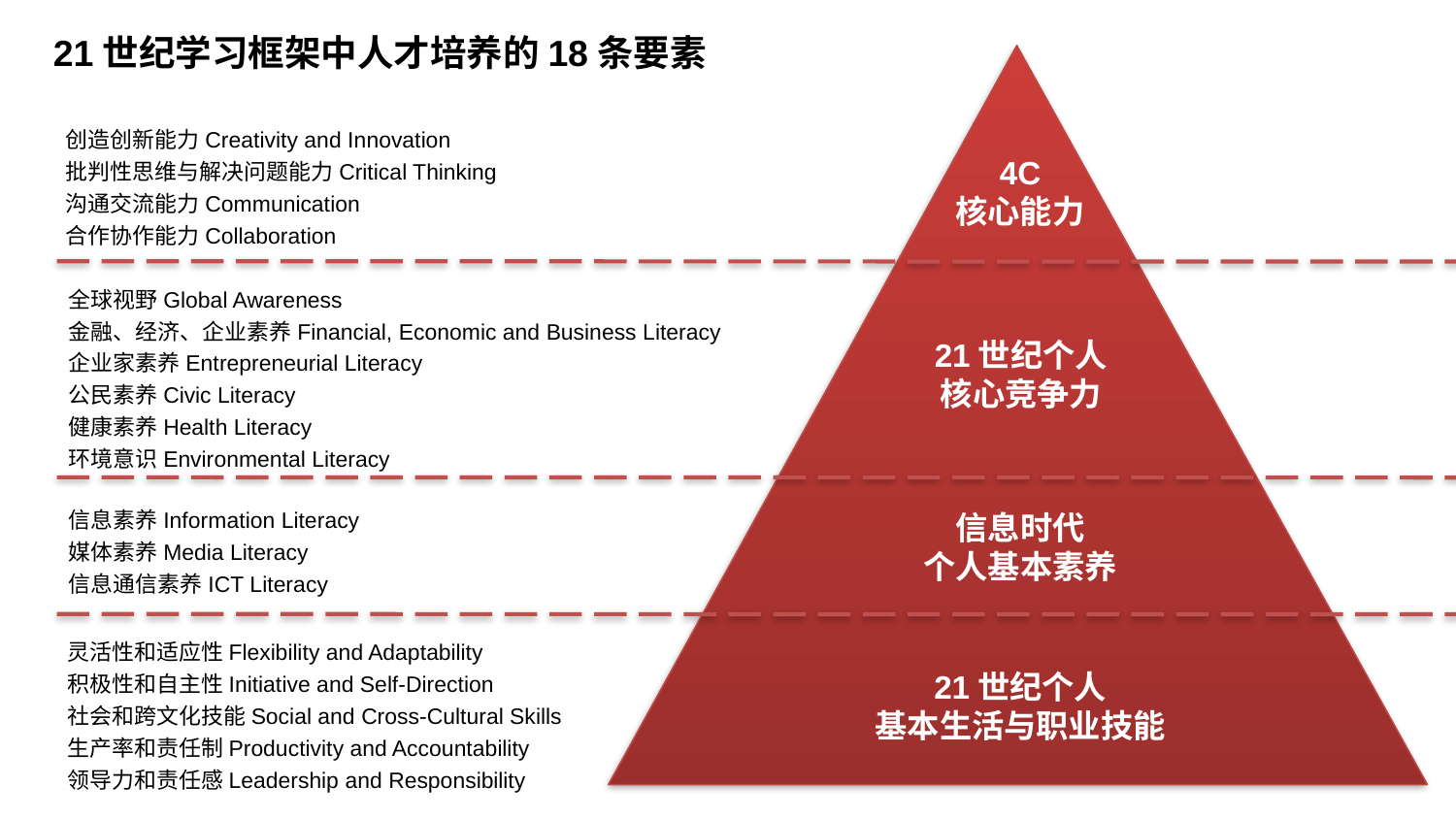

21世纪学习框架中人才培养的18条要素

创造创新能力Creativity and Innovation
批判性思维与解决问题能力Critical Thinking
沟通交流能力Communication
合作协作能力Collaboration
4C
核心能力
全球视野Global Awareness
金融、经济、企业素养Financial, Economic and Business Literacy
企业家素养Entrepreneurial Literacy
公民素养Civic Literacy
健康素养Health Literacy
环境意识Environmental Literacy
21世纪个人
核心竞争力
信息素养Information Literacy
媒体素养Media Literacy
信息通信素养ICT Literacy
信息时代
个人基本素养
灵活性和适应性Flexibility and Adaptability
积极性和自主性Initiative and Self-Direction
社会和跨文化技能Social and Cross-Cultural Skills
生产率和责任制Productivity and Accountability
领导力和责任感Leadership and Responsibility
21世纪个人
基本生活与职业技能